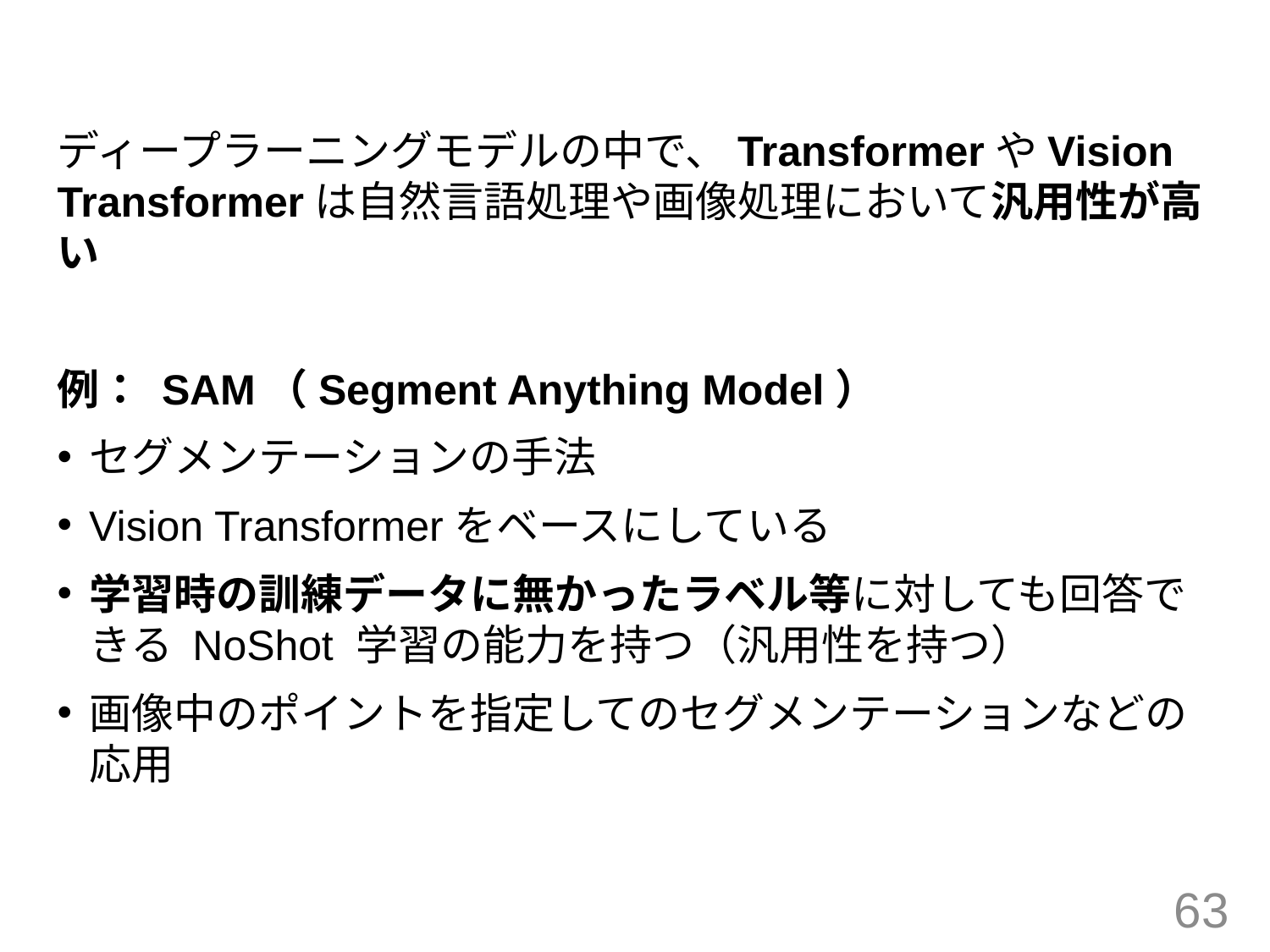

#
ディープラーニングモデルの中で、TransformerやVision Transformerは自然言語処理や画像処理において汎用性が高い

例： SAM（Segment Anything Model）
セグメンテーションの手法
Vision Transformerをベースにしている
学習時の訓練データに無かったラベル等に対しても回答できる NoShot 学習の能力を持つ（汎用性を持つ）
画像中のポイントを指定してのセグメンテーションなどの応用
63